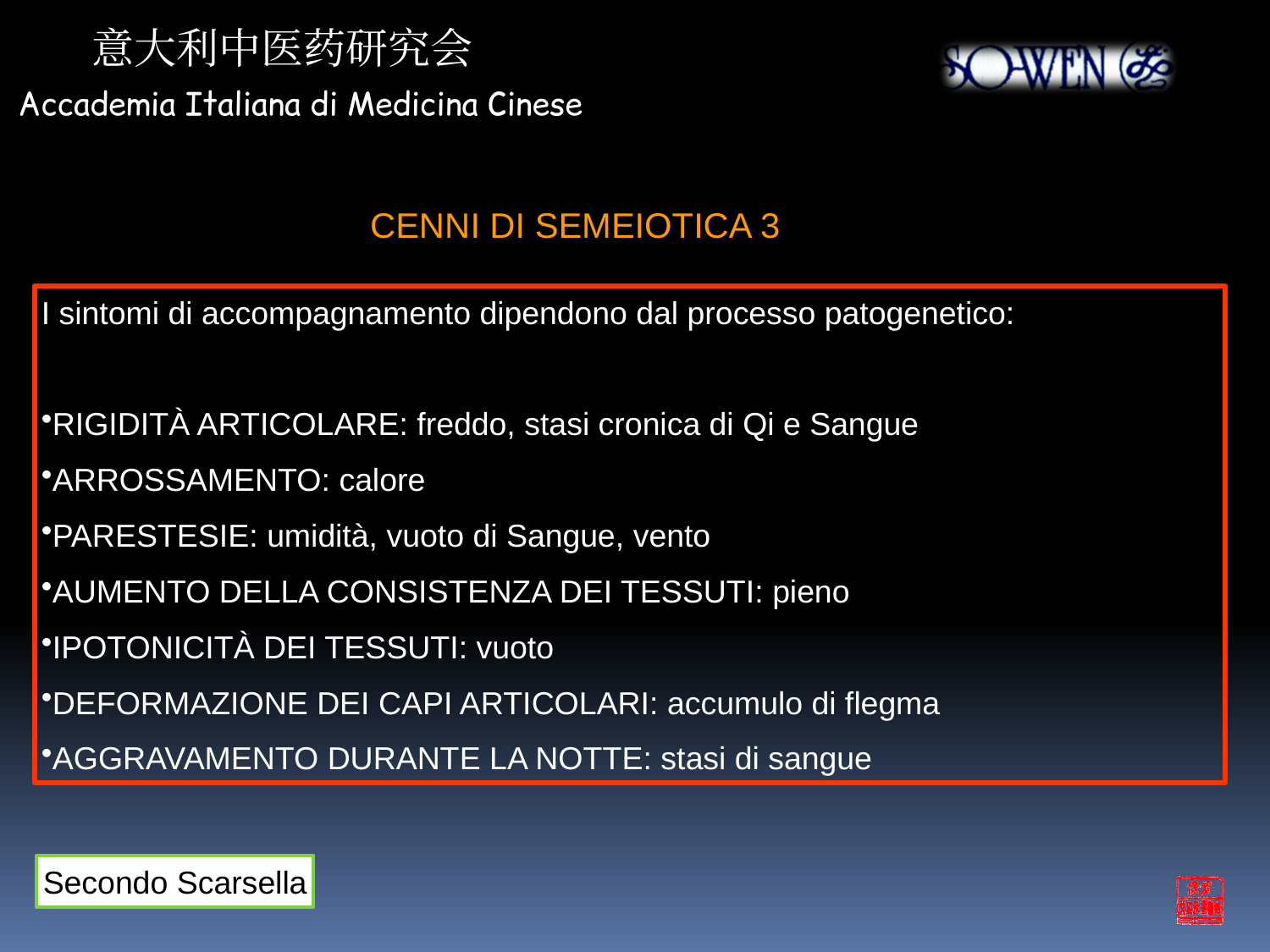

意大利中医药研究会
Accademia Italiana di Medicina Cinese
CENNI DI SEMEIOTICA 3
I sintomi di accompagnamento dipendono dal processo patogenetico:

RIGIDITÀ ARTICOLARE: freddo, stasi cronica di Qi e Sangue
ARROSSAMENTO: calore
PARESTESIE: umidità, vuoto di Sangue, vento
AUMENTO DELLA CONSISTENZA DEI TESSUTI: pieno
IPOTONICITÀ DEI TESSUTI: vuoto
DEFORMAZIONE DEI CAPI ARTICOLARI: accumulo di flegma
AGGRAVAMENTO DURANTE LA NOTTE: stasi di sangue
Secondo Scarsella